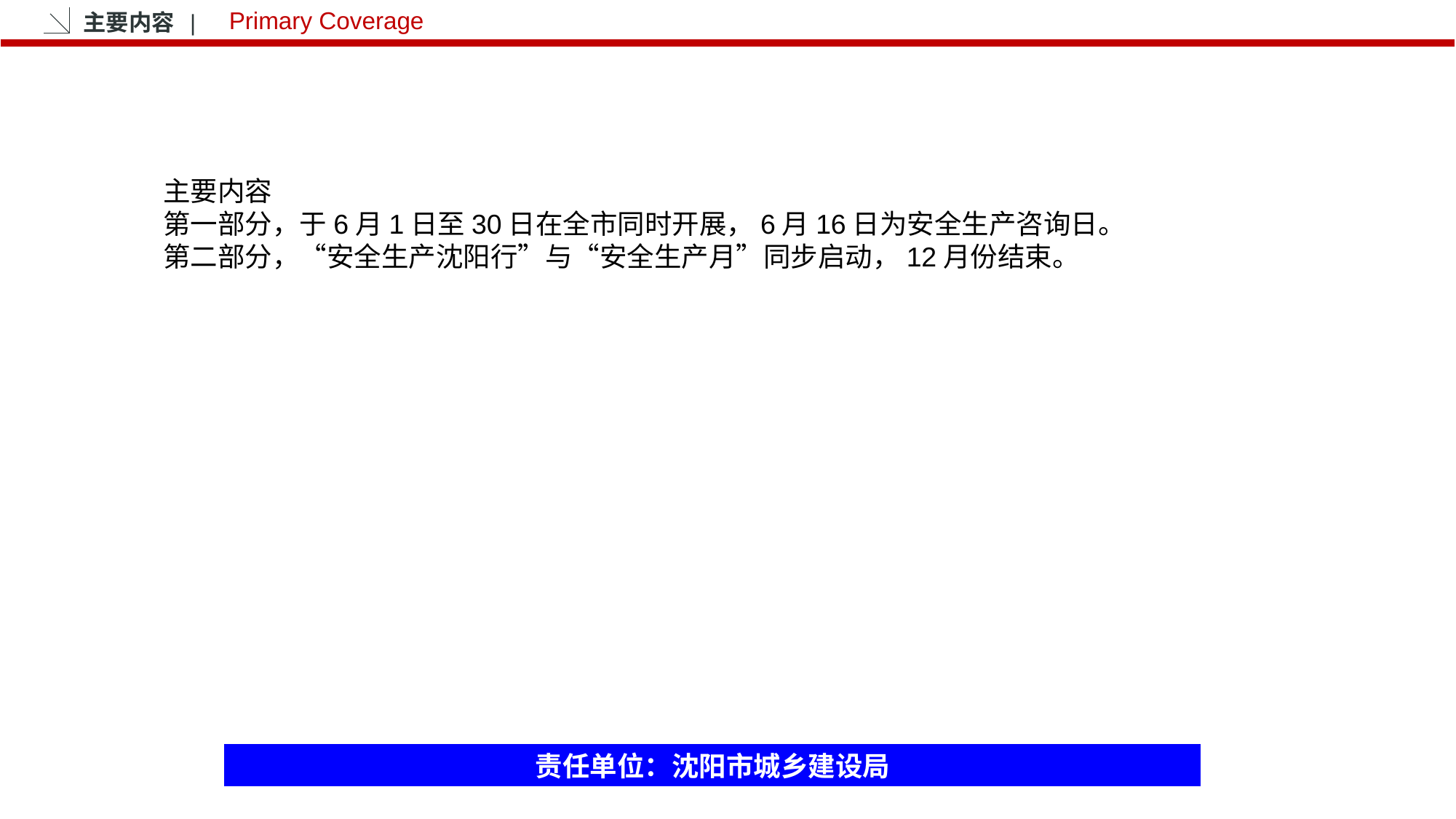

主要内容  |
Primary Coverage
主要内容
第一部分，于6月1日至30日在全市同时开展，6月16日为安全生产咨询日。
第二部分，“安全生产沈阳行”与“安全生产月”同步启动，12月份结束。
责任单位：沈阳市城乡建设局